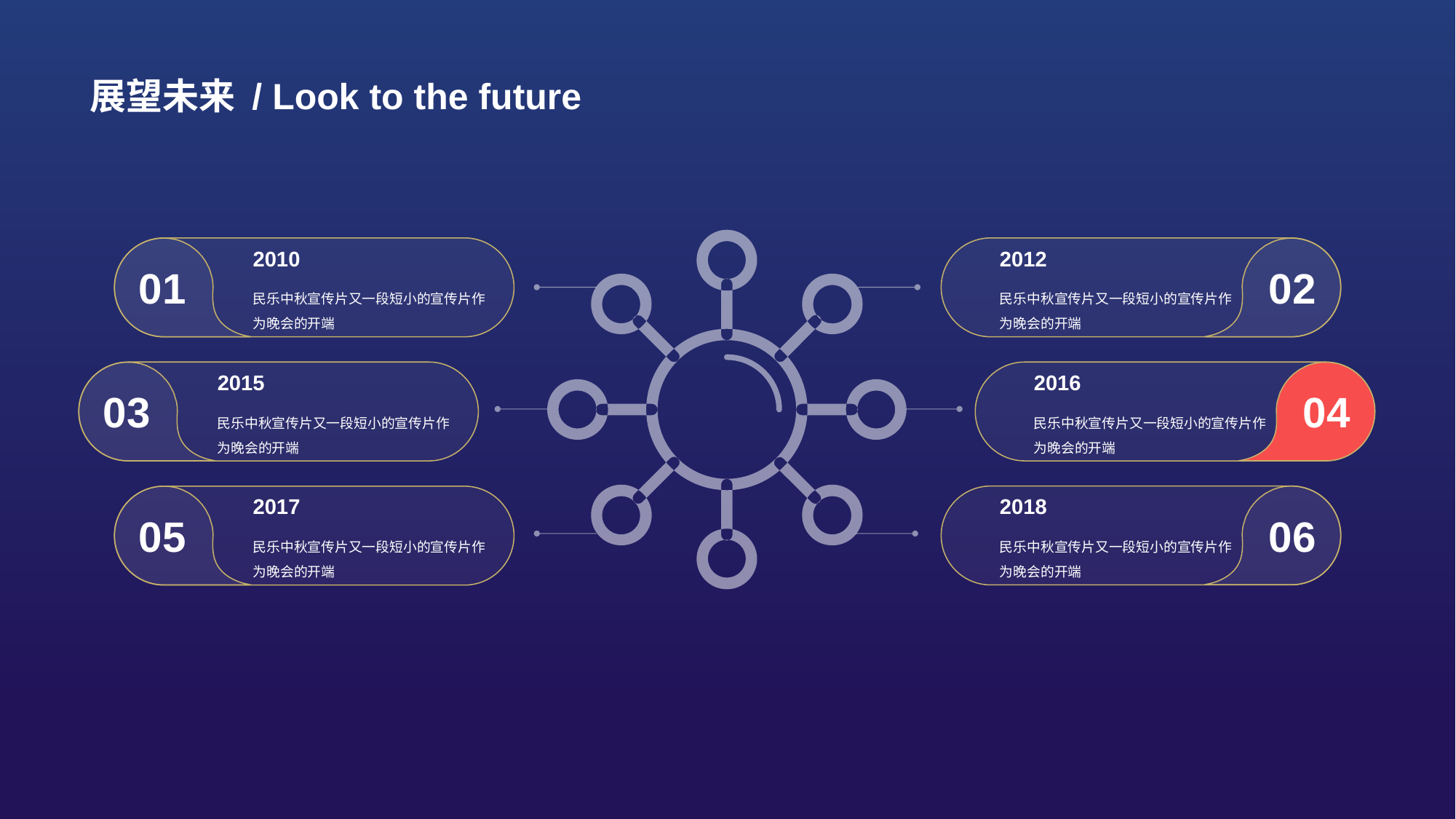

# 展望未来 / Look to the future

2010
2012
01
02
民乐中秋宣传片又一段短小的宣传片作为晚会的开端
民乐中秋宣传片又一段短小的宣传片作为晚会的开端

2015
2016
03
04
民乐中秋宣传片又一段短小的宣传片作为晚会的开端
民乐中秋宣传片又一段短小的宣传片作为晚会的开端

2017
2018
05
06
民乐中秋宣传片又一段短小的宣传片作为晚会的开端
民乐中秋宣传片又一段短小的宣传片作为晚会的开端